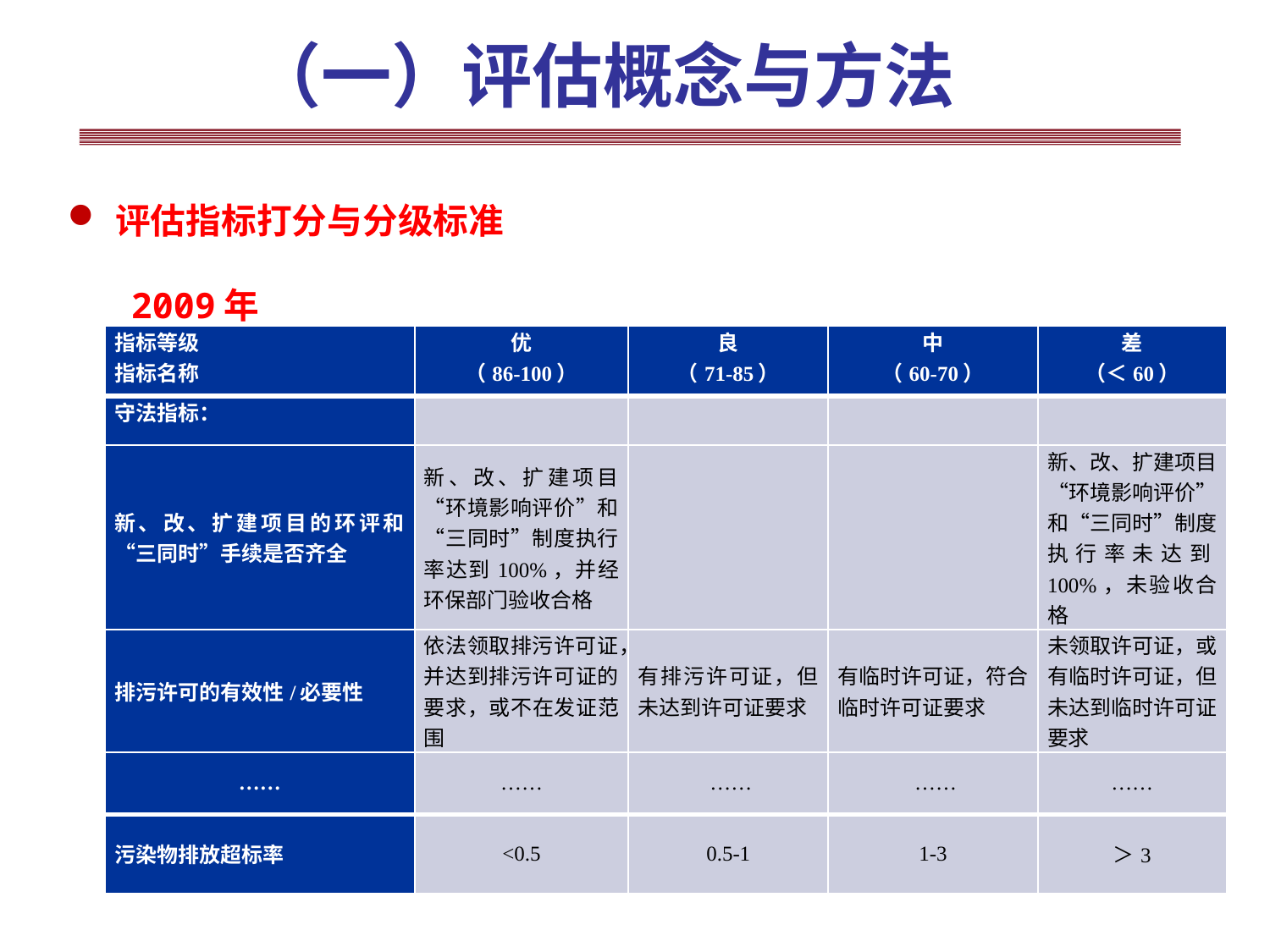

# （一）评估概念与方法

评估指标打分与分级标准
   2009年
| 指标等级 指标名称 | 优 （86-100） | 良 （71-85） | 中 （60-70） | 差 （＜60） |
| --- | --- | --- | --- | --- |
| 守法指标： |  |  |  |  |
| 新、改、扩建项目的环评和“三同时”手续是否齐全 | 新、改、扩建项目“环境影响评价”和“三同时”制度执行率达到100%，并经环保部门验收合格 |  |  | 新、改、扩建项目“环境影响评价”和“三同时”制度执行率未达到100%，未验收合格 |
| 排污许可的有效性/必要性 | 依法领取排污许可证，并达到排污许可证的要求，或不在发证范围 | 有排污许可证，但未达到许可证要求 | 有临时许可证，符合临时许可证要求 | 未领取许可证，或有临时许可证，但未达到临时许可证要求 |
| …… | …… | …… | …… | …… |
| 污染物排放超标率 | <0.5 | 0.5-1 | 1-3 | ＞3 |